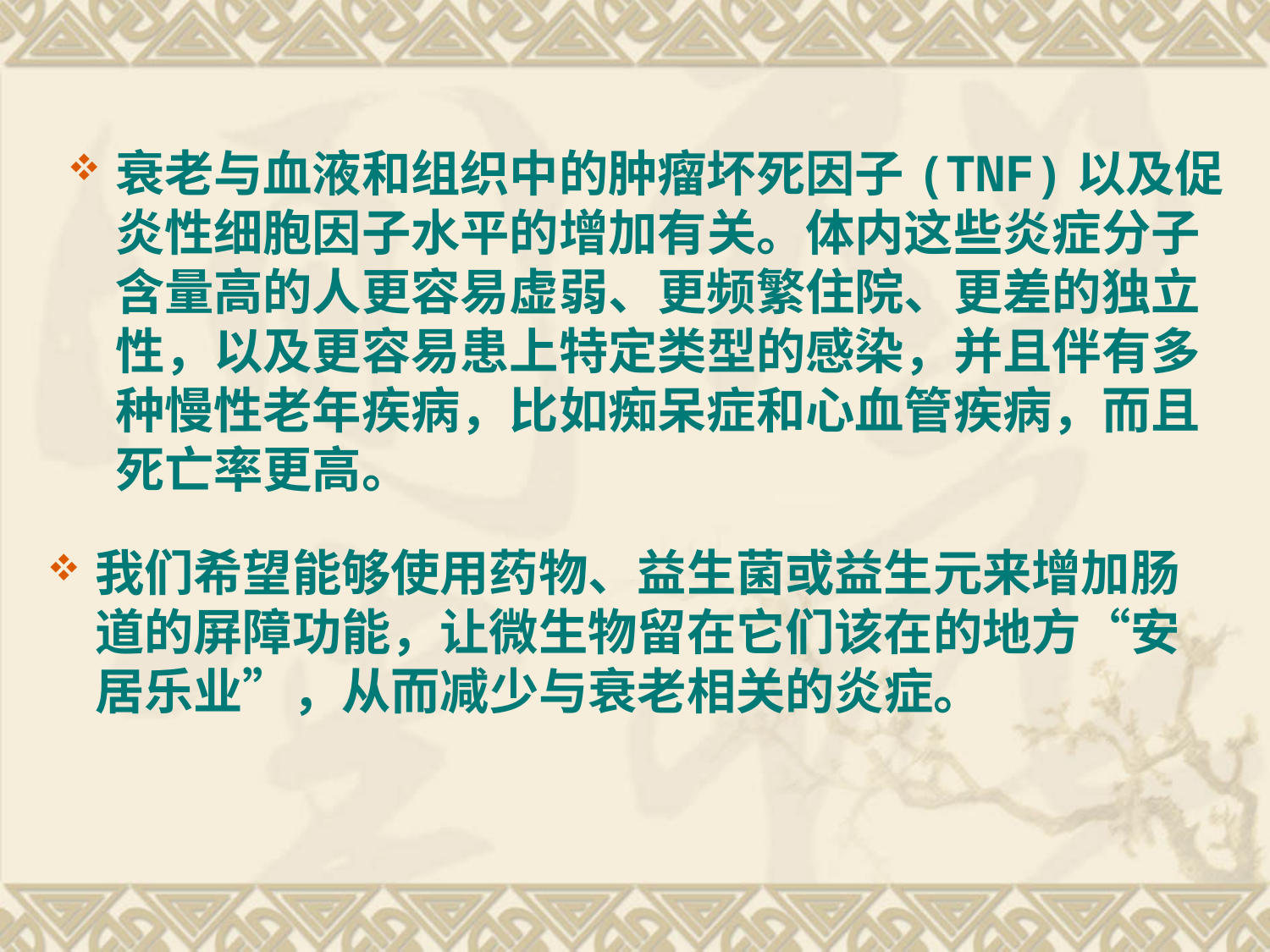

衰老与血液和组织中的肿瘤坏死因子(TNF)以及促炎性细胞因子水平的增加有关。体内这些炎症分子含量高的人更容易虚弱、更频繁住院、更差的独立性，以及更容易患上特定类型的感染，并且伴有多种慢性老年疾病，比如痴呆症和心血管疾病，而且死亡率更高。
我们希望能够使用药物、益生菌或益生元来增加肠道的屏障功能，让微生物留在它们该在的地方“安居乐业”，从而减少与衰老相关的炎症。